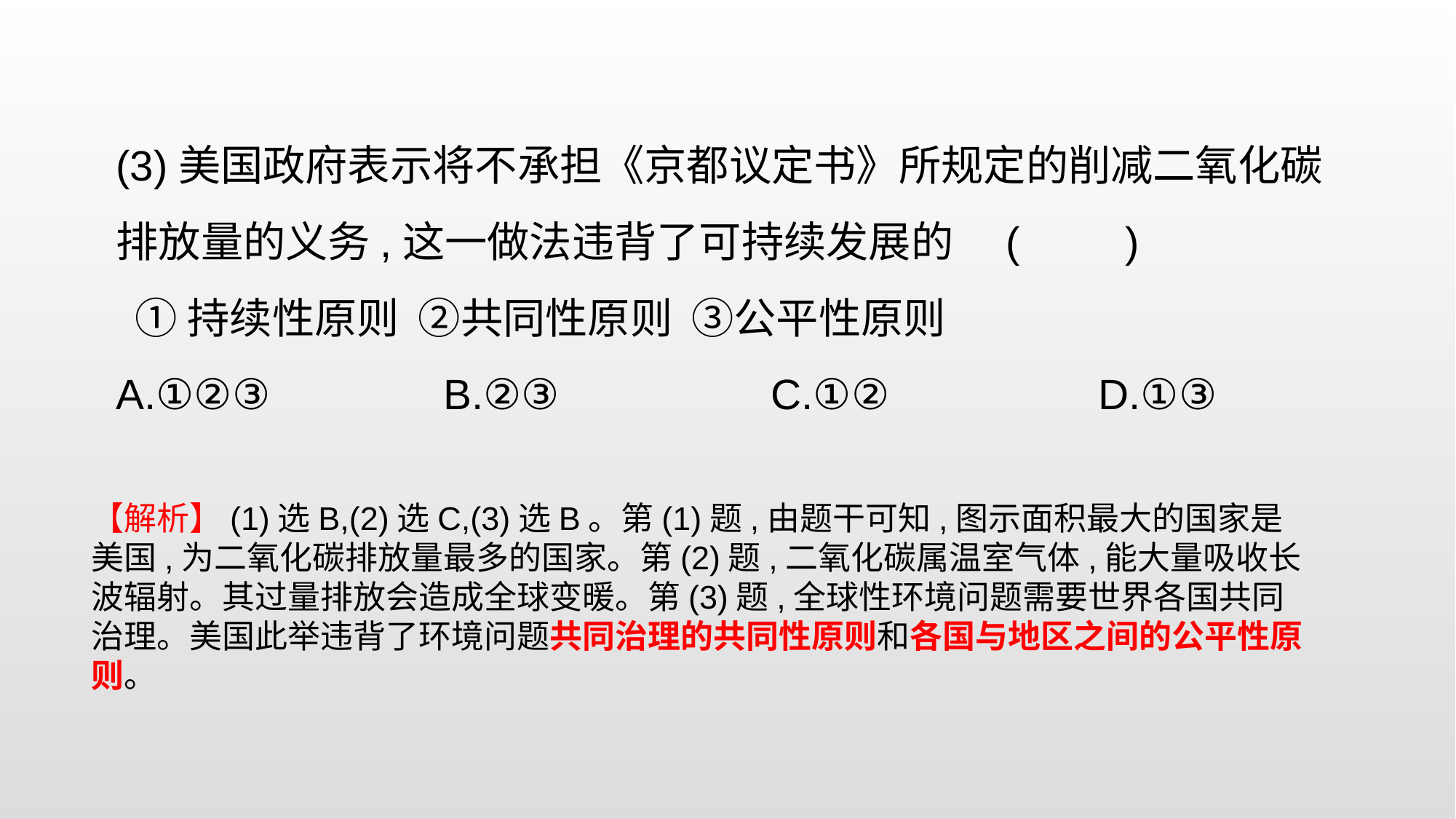

(3)美国政府表示将不承担《京都议定书》所规定的削减二氧化碳排放量的义务,这一做法违背了可持续发展的　(　　)
  ①持续性原则  ②共同性原则  ③公平性原则
A.①②③		B.②③		C.①②		D.①③
【解析】(1)选B,(2)选C,(3)选B。第(1)题,由题干可知,图示面积最大的国家是美国,为二氧化碳排放量最多的国家。第(2)题,二氧化碳属温室气体,能大量吸收长波辐射。其过量排放会造成全球变暖。第(3)题,全球性环境问题需要世界各国共同治理。美国此举违背了环境问题共同治理的共同性原则和各国与地区之间的公平性原则。